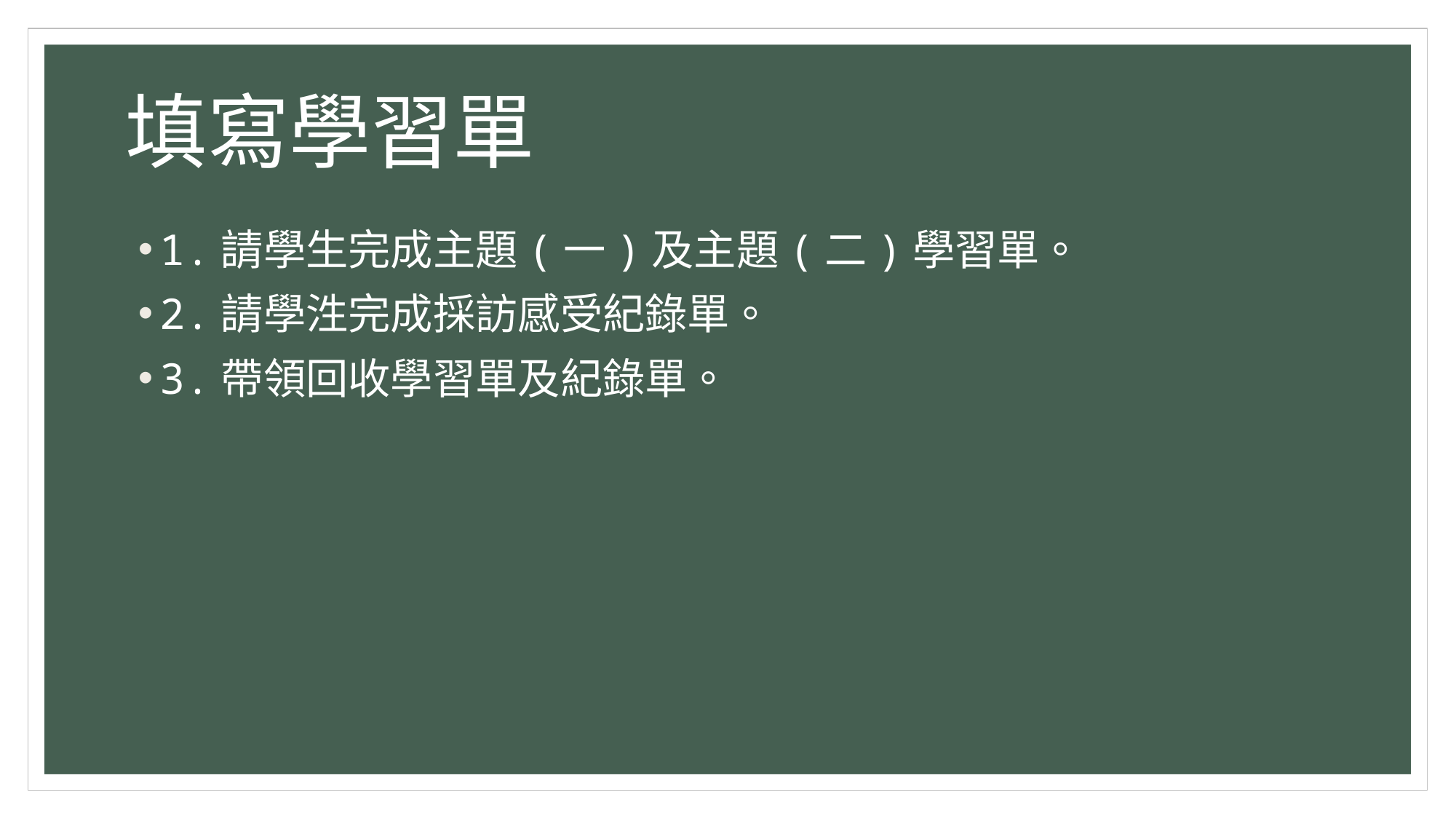

# 填寫學習單
1.請學生完成主題(一)及主題(二)學習單。
2.請學泩完成採訪感受紀錄單。
3.帶領回收學習單及紀錄單。